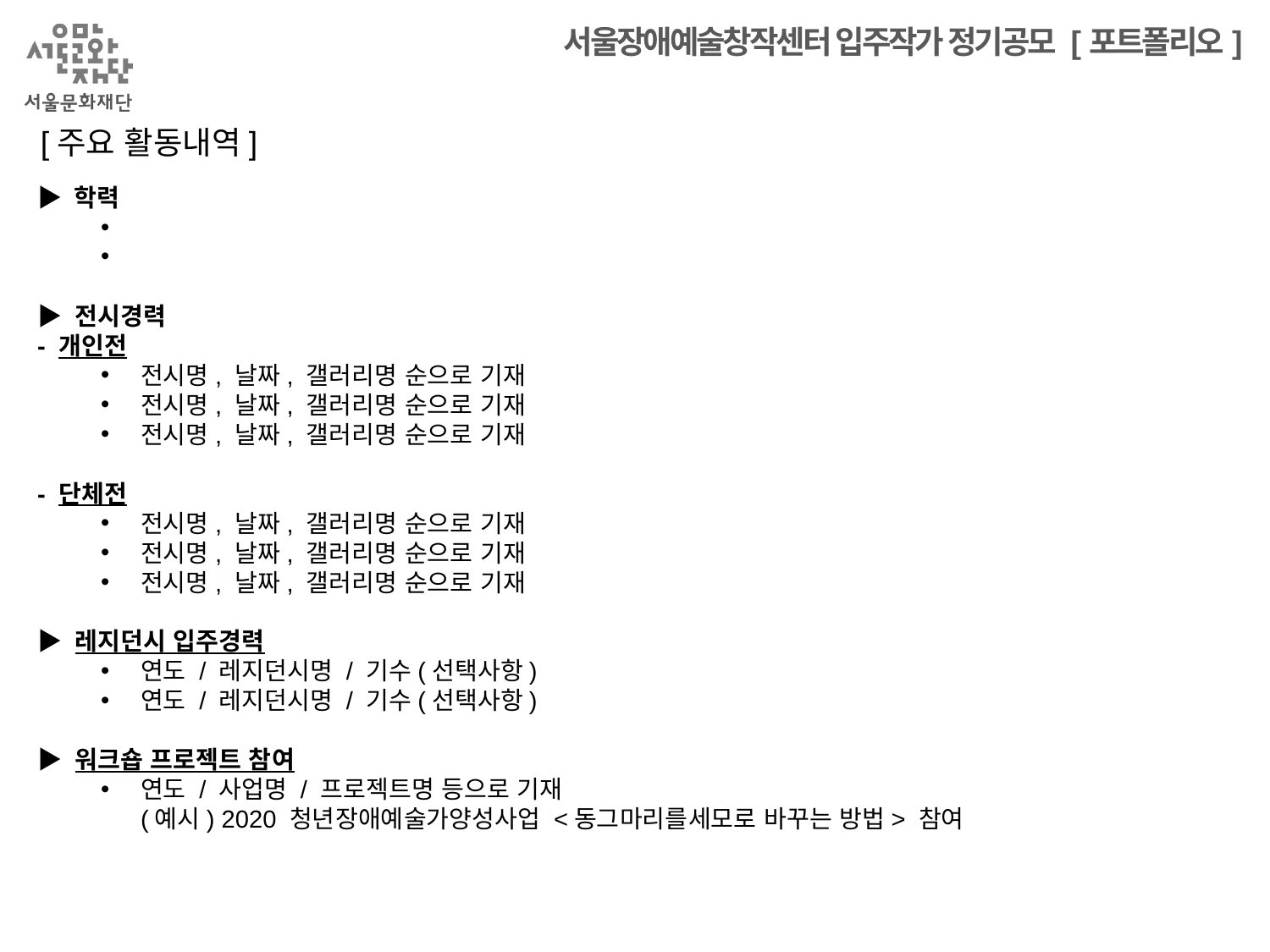

[주요 활동내역]
▶ 학력

▶ 전시경력
- 개인전
전시명, 날짜, 갤러리명 순으로 기재
전시명, 날짜, 갤러리명 순으로 기재
전시명, 날짜, 갤러리명 순으로 기재

- 단체전
전시명, 날짜, 갤러리명 순으로 기재
전시명, 날짜, 갤러리명 순으로 기재
전시명, 날짜, 갤러리명 순으로 기재

▶ 레지던시 입주경력
연도 / 레지던시명 / 기수(선택사항)
연도 / 레지던시명 / 기수(선택사항)

▶ 워크숍 프로젝트 참여
연도 / 사업명 / 프로젝트명 등으로 기재
(예시) 2020 청년장애예술가양성사업 <동그마리를세모로 바꾸는 방법> 참여